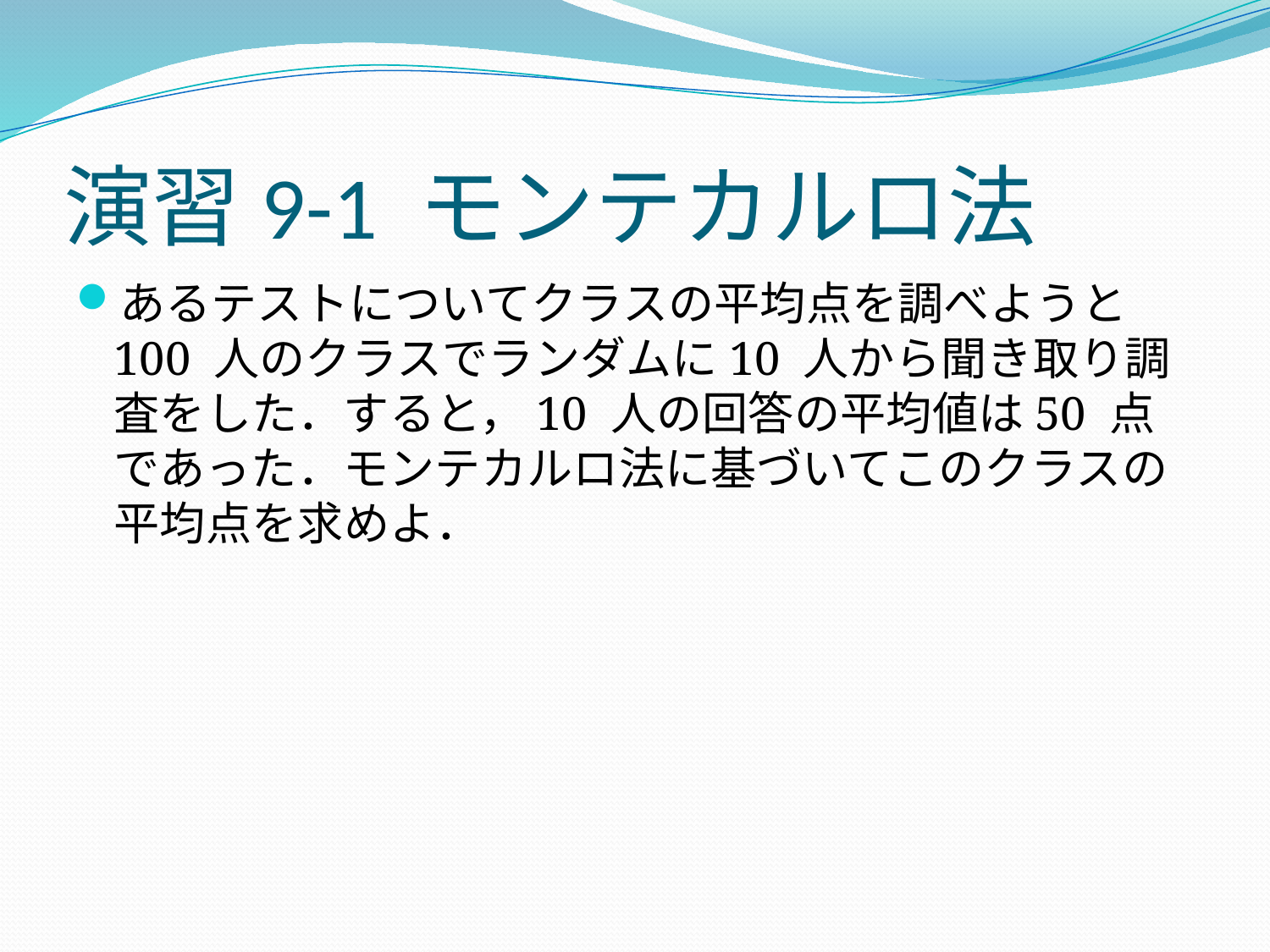

# 演習9-1 モンテカルロ法
あるテストについてクラスの平均点を調べようと100 人のクラスでランダムに10 人から聞き取り調査をした．すると，10 人の回答の平均値は50 点であった．モンテカルロ法に基づいてこのクラスの平均点を求めよ．